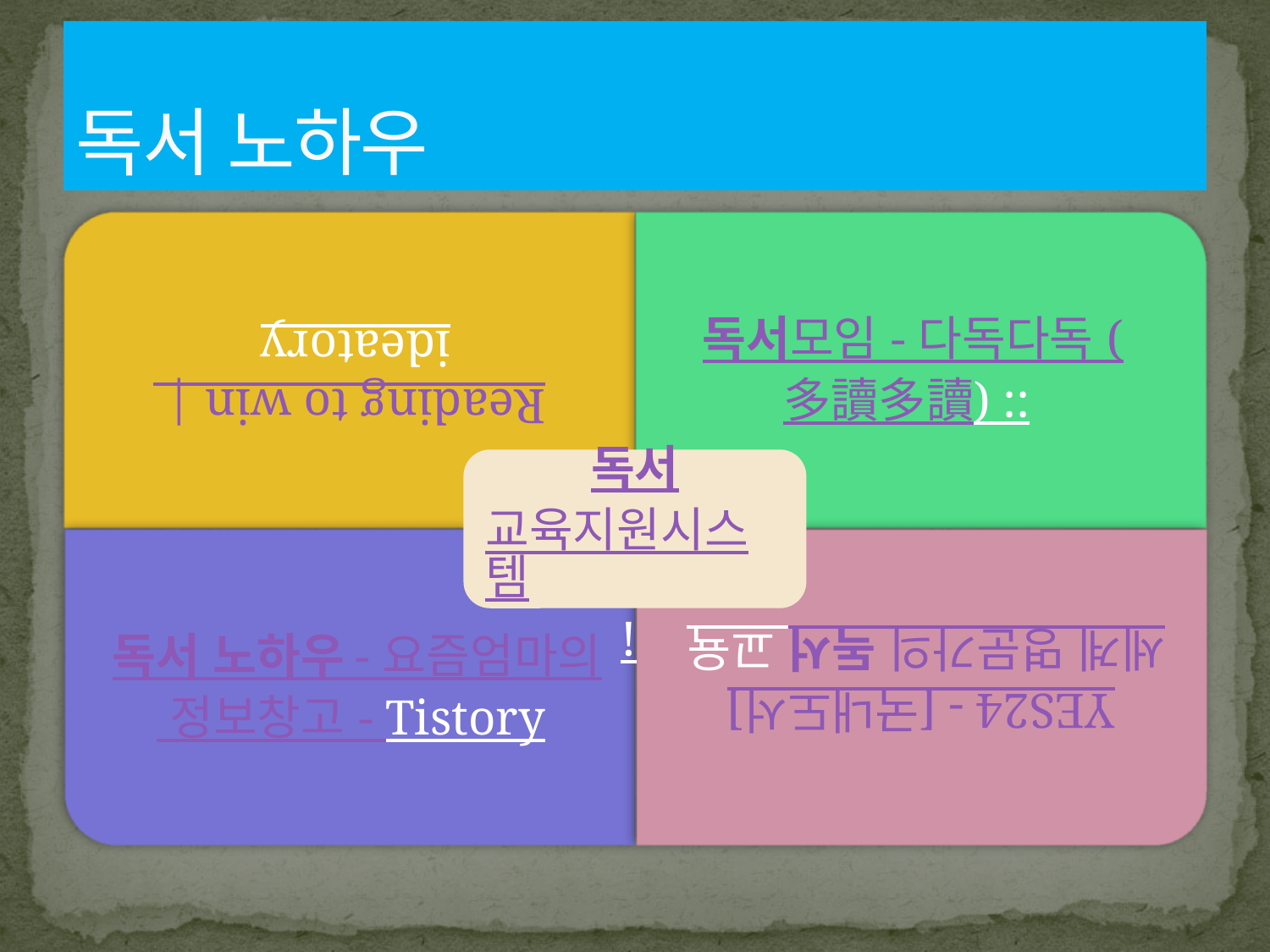

# 독서 노하우
Reading to win | ideatory
독서모임 - 다독다독 (多讀多讀) ::
독서 노하우 - 요즘엄마의 정보창고 - Tistory
YES24 - [국내도서]세계 명문가의 독서 교육
독서교육지원시스템!